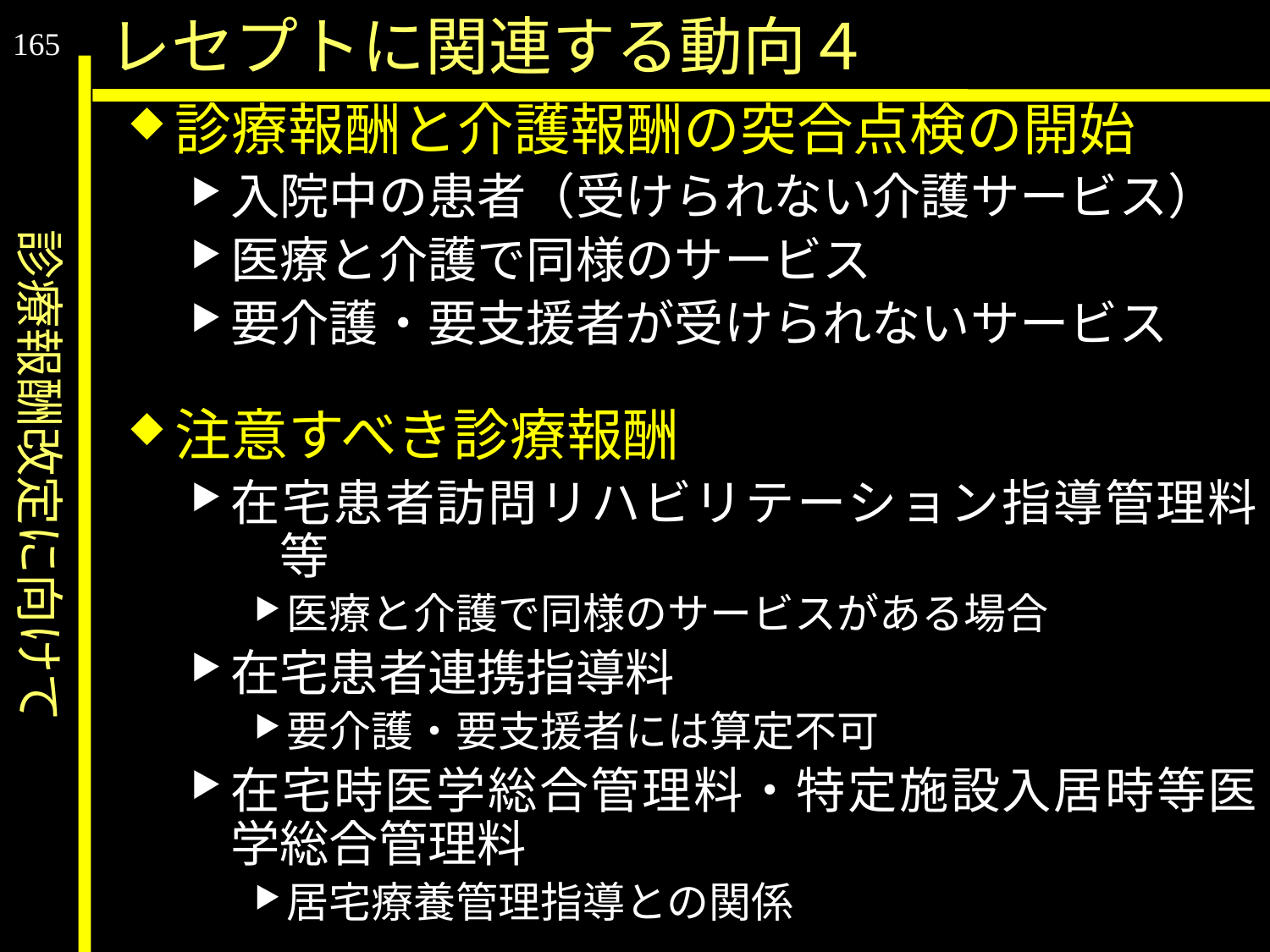

診療報酬改定に向けて
レセプトに関連する動向４
165

診療報酬と介護報酬の突合点検の開始
入院中の患者（受けられない介護サービス）
医療と介護で同様のサービス
要介護・要支援者が受けられないサービス

注意すべき診療報酬
在宅患者訪問リハビリテーション指導管理料　等
医療と介護で同様のサービスがある場合
在宅患者連携指導料
要介護・要支援者には算定不可
在宅時医学総合管理料・特定施設入居時等医学総合管理料
居宅療養管理指導との関係